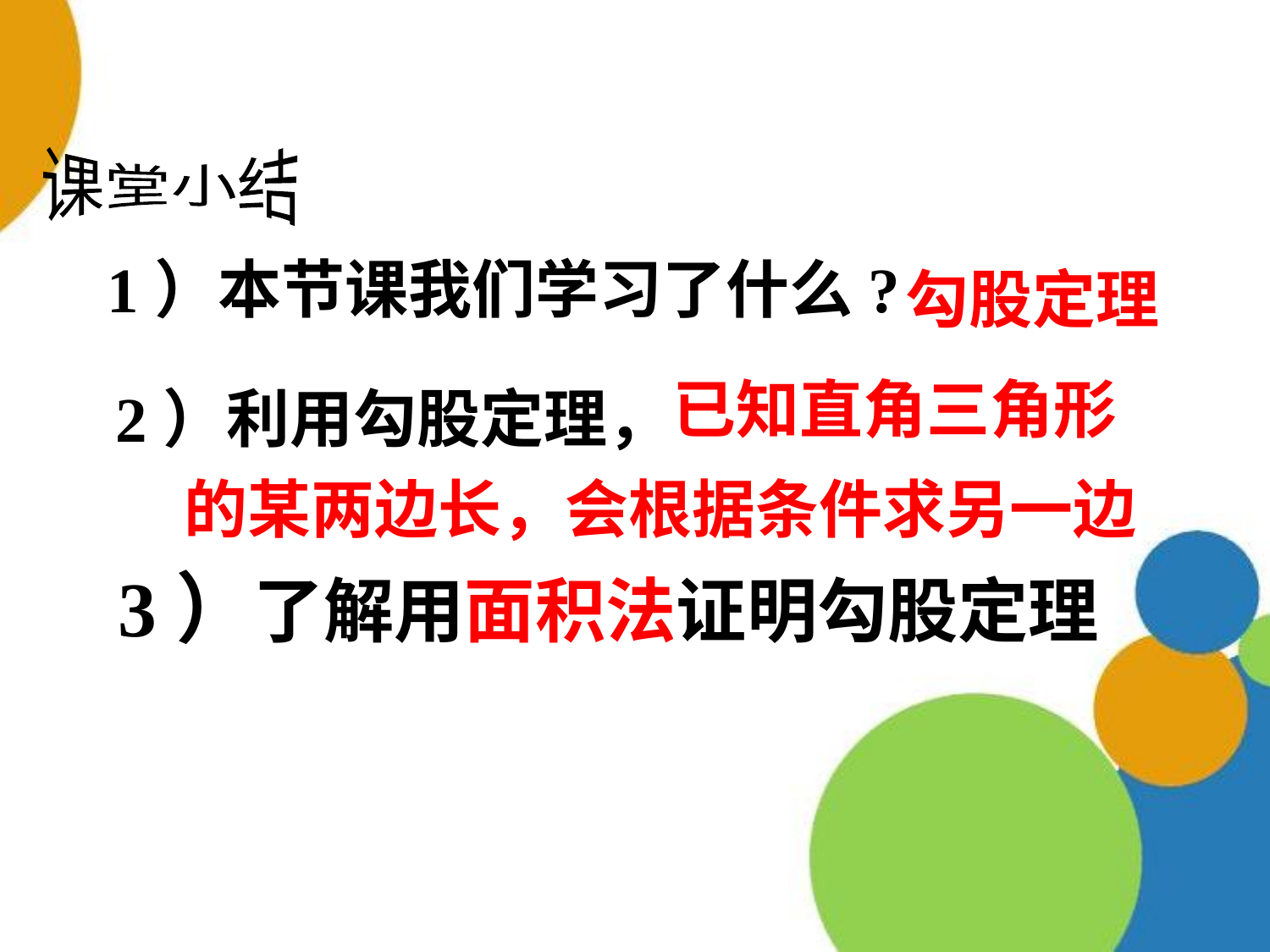

课堂小结
1）本节课我们学习了什么?
勾股定理
已知直角三角形
2）利用勾股定理，
的某两边长，会根据条件求另一边
3）了解用面积法证明勾股定理